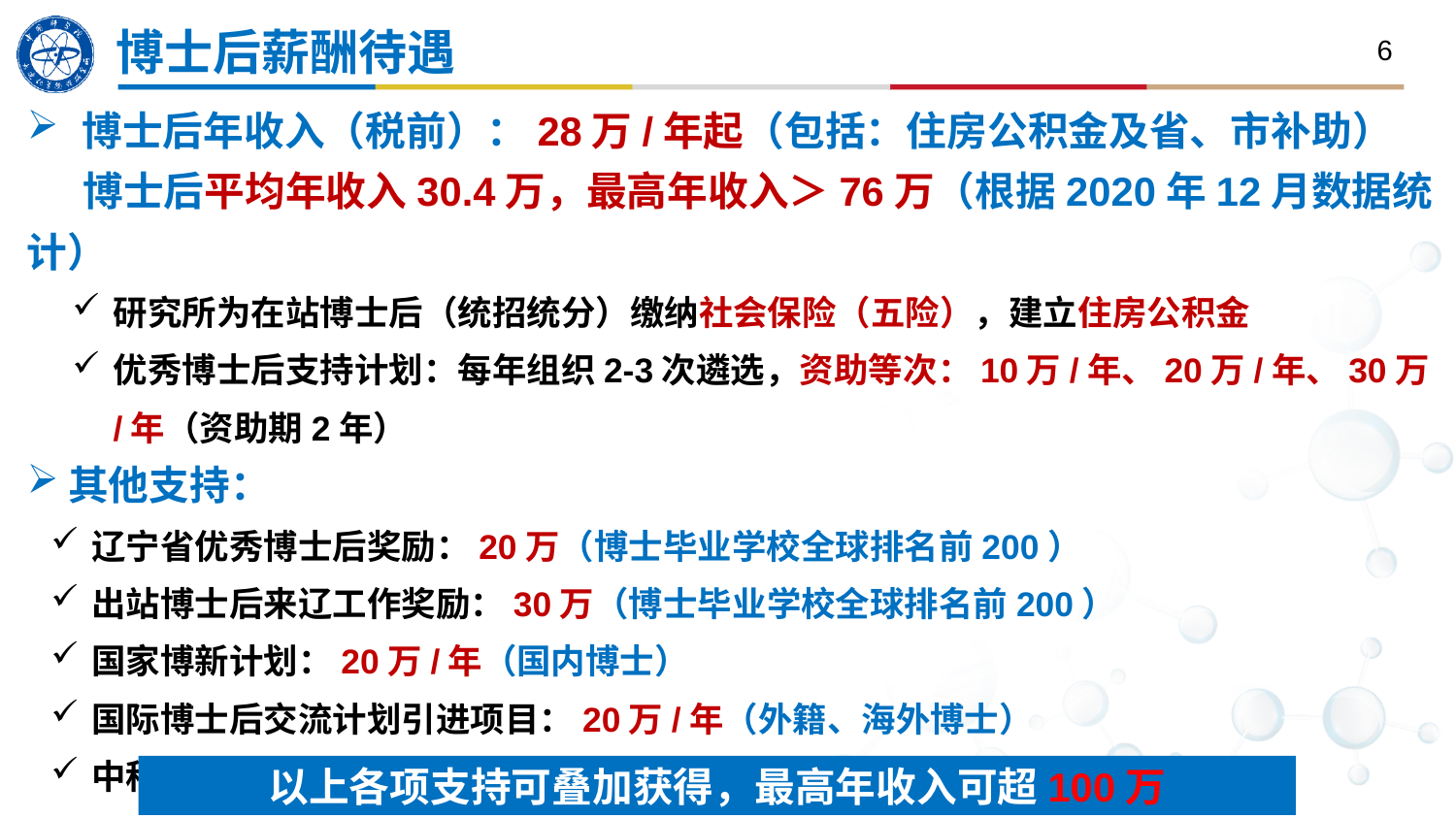

博士后薪酬待遇
6
博士后年收入（税前）：28万/年起（包括：住房公积金及省、市补助）
     博士后平均年收入30.4万，最高年收入＞76万（根据2020年12月数据统计）
研究所为在站博士后（统招统分）缴纳社会保险（五险），建立住房公积金
优秀博士后支持计划：每年组织2-3次遴选，资助等次：10万/年、20万/年、30万/年（资助期2年）
其他支持：
辽宁省优秀博士后奖励：20万（博士毕业学校全球排名前200）
出站博士后来辽工作奖励：30万（博士毕业学校全球排名前200）
国家博新计划：20万/年（国内博士）
国际博士后交流计划引进项目：20万/年（外籍、海外博士）
中科院PIFI项目（外籍博士）：25万/年（外籍博士）
以上各项支持可叠加获得，最高年收入可超100万